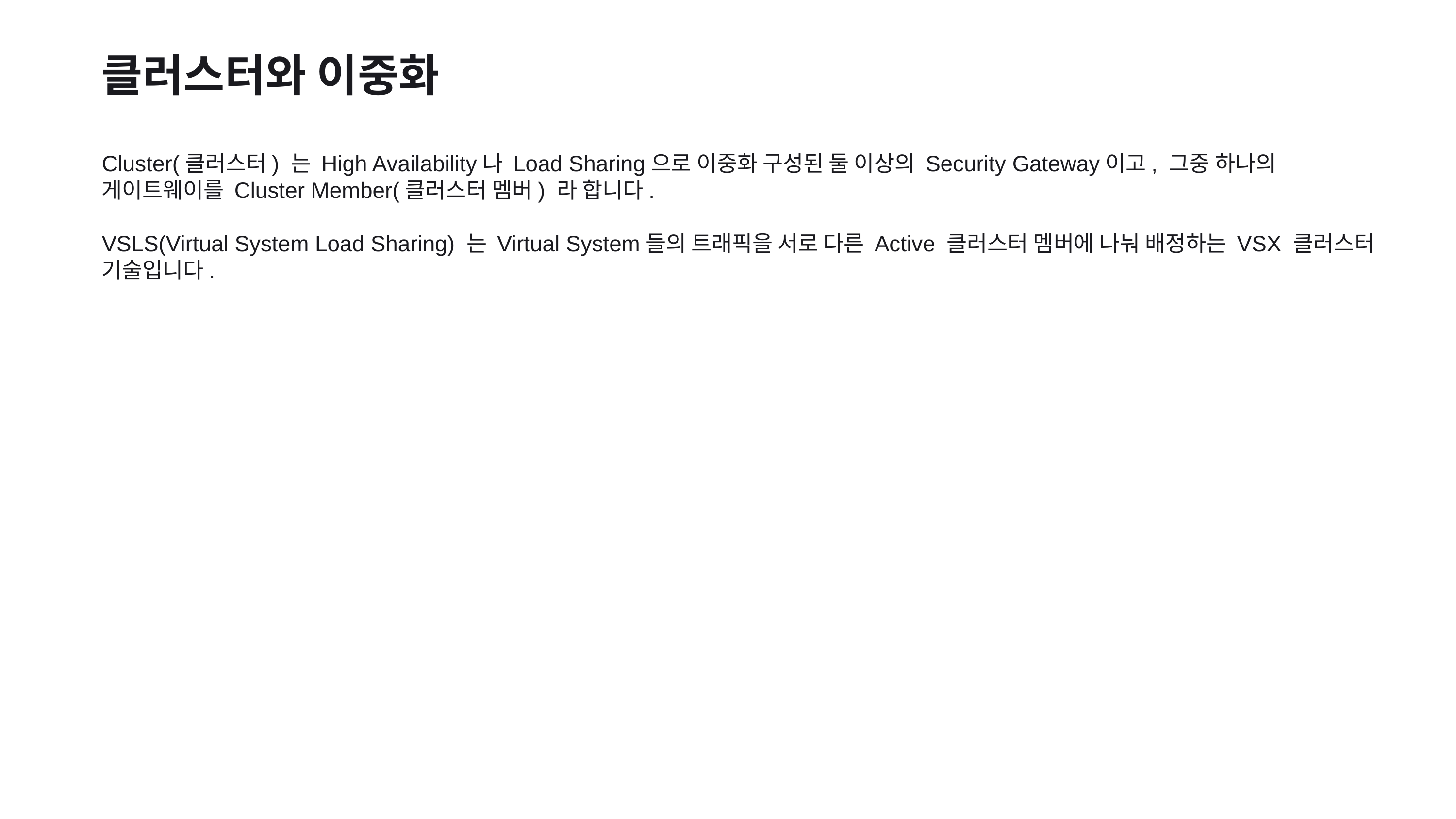

클러스터와 이중화
Cluster(클러스터) 는 High Availability나 Load Sharing으로 이중화 구성된 둘 이상의 Security Gateway이고, 그중 하나의 게이트웨이를 Cluster Member(클러스터 멤버) 라 합니다.

VSLS(Virtual System Load Sharing) 는 Virtual System들의 트래픽을 서로 다른 Active 클러스터 멤버에 나눠 배정하는 VSX 클러스터 기술입니다.